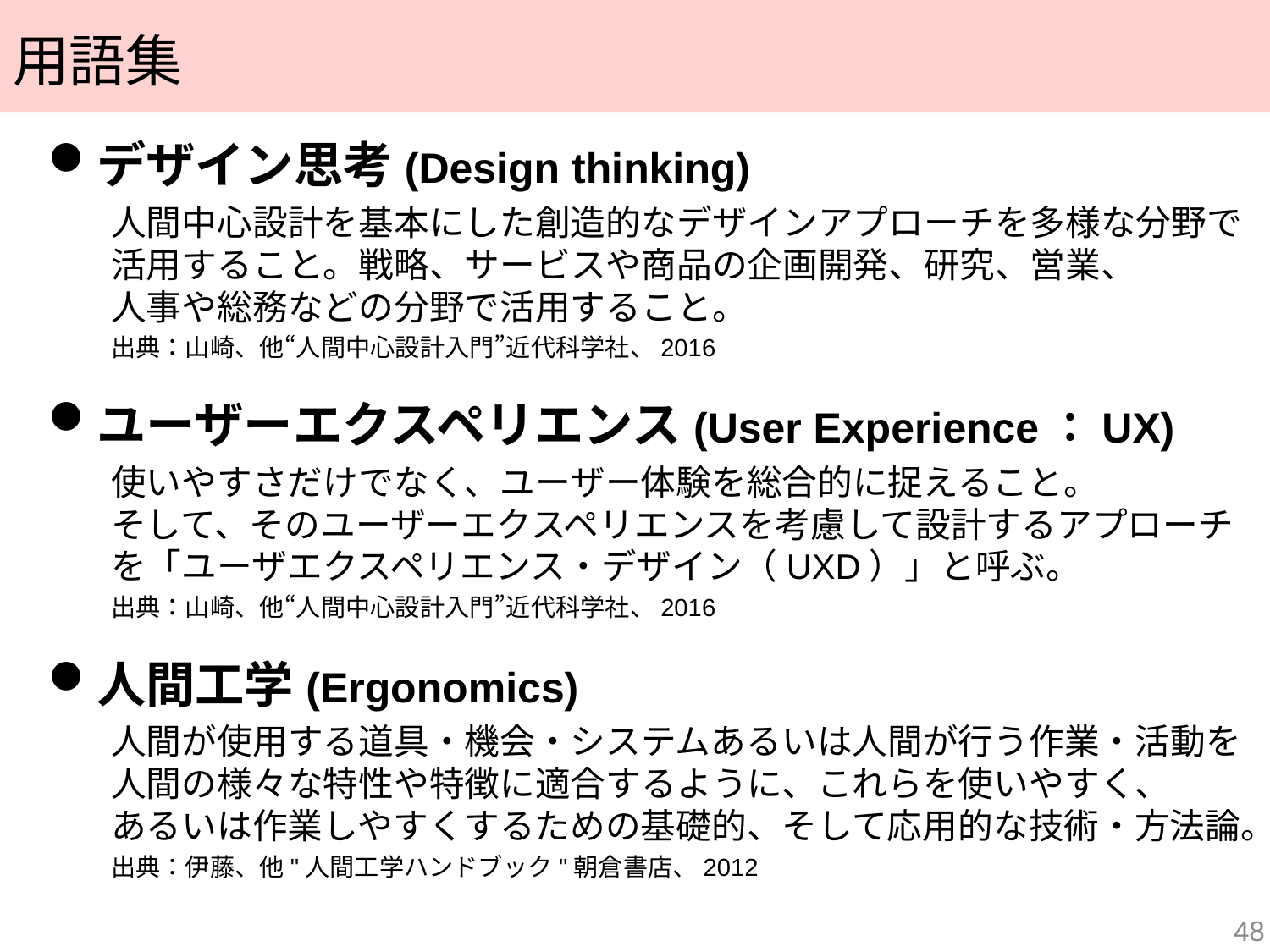

# 用語集
デザイン思考(Design thinking)
人間中心設計を基本にした創造的なデザインアプローチを多様な分野で
活用すること。戦略、サービスや商品の企画開発、研究、営業、
人事や総務などの分野で活用すること。
出典：山崎、他“人間中心設計入門”近代科学社、2016
ユーザーエクスペリエンス(User Experience：UX)
使いやすさだけでなく、ユーザー体験を総合的に捉えること。
そして、そのユーザーエクスペリエンスを考慮して設計するアプローチ
を「ユーザエクスペリエンス・デザイン（UXD）」と呼ぶ。
出典：山崎、他“人間中心設計入門”近代科学社、2016
人間工学(Ergonomics)
人間が使用する道具・機会・システムあるいは人間が行う作業・活動を
人間の様々な特性や特徴に適合するように、これらを使いやすく、
あるいは作業しやすくするための基礎的、そして応用的な技術・方法論。
出典：伊藤、他"人間工学ハンドブック"朝倉書店、2012
48